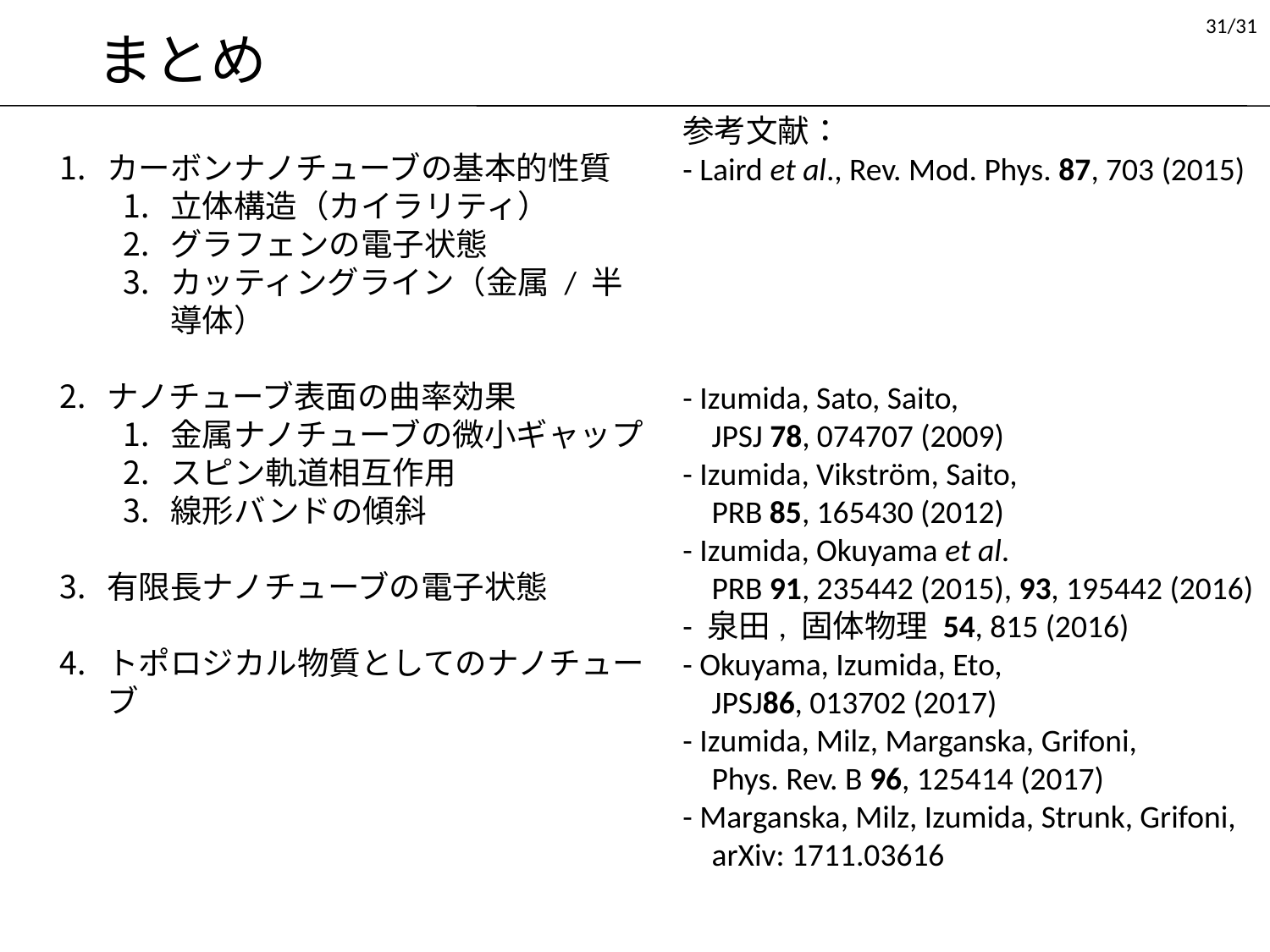

31/31
まとめ
参考文献：
- Laird et al., Rev. Mod. Phys. 87, 703 (2015)

- Izumida, Sato, Saito,
    JPSJ 78, 074707 (2009)
- Izumida, Vikström, Saito,
    PRB 85, 165430 (2012)
- Izumida, Okuyama et al.
    PRB 91, 235442 (2015), 93, 195442 (2016)
- 泉田, 固体物理 54, 815 (2016)
- Okuyama, Izumida, Eto,
    JPSJ86, 013702 (2017)
- Izumida, Milz, Marganska, Grifoni,
    Phys. Rev. B 96, 125414 (2017)
- Marganska, Milz, Izumida, Strunk, Grifoni,
    arXiv: 1711.03616

カーボンナノチューブの基本的性質
立体構造（カイラリティ）
グラフェンの電子状態
カッティングライン（金属 / 半導体）

ナノチューブ表面の曲率効果
金属ナノチューブの微小ギャップ
スピン軌道相互作用
線形バンドの傾斜

有限長ナノチューブの電子状態

トポロジカル物質としてのナノチューブ